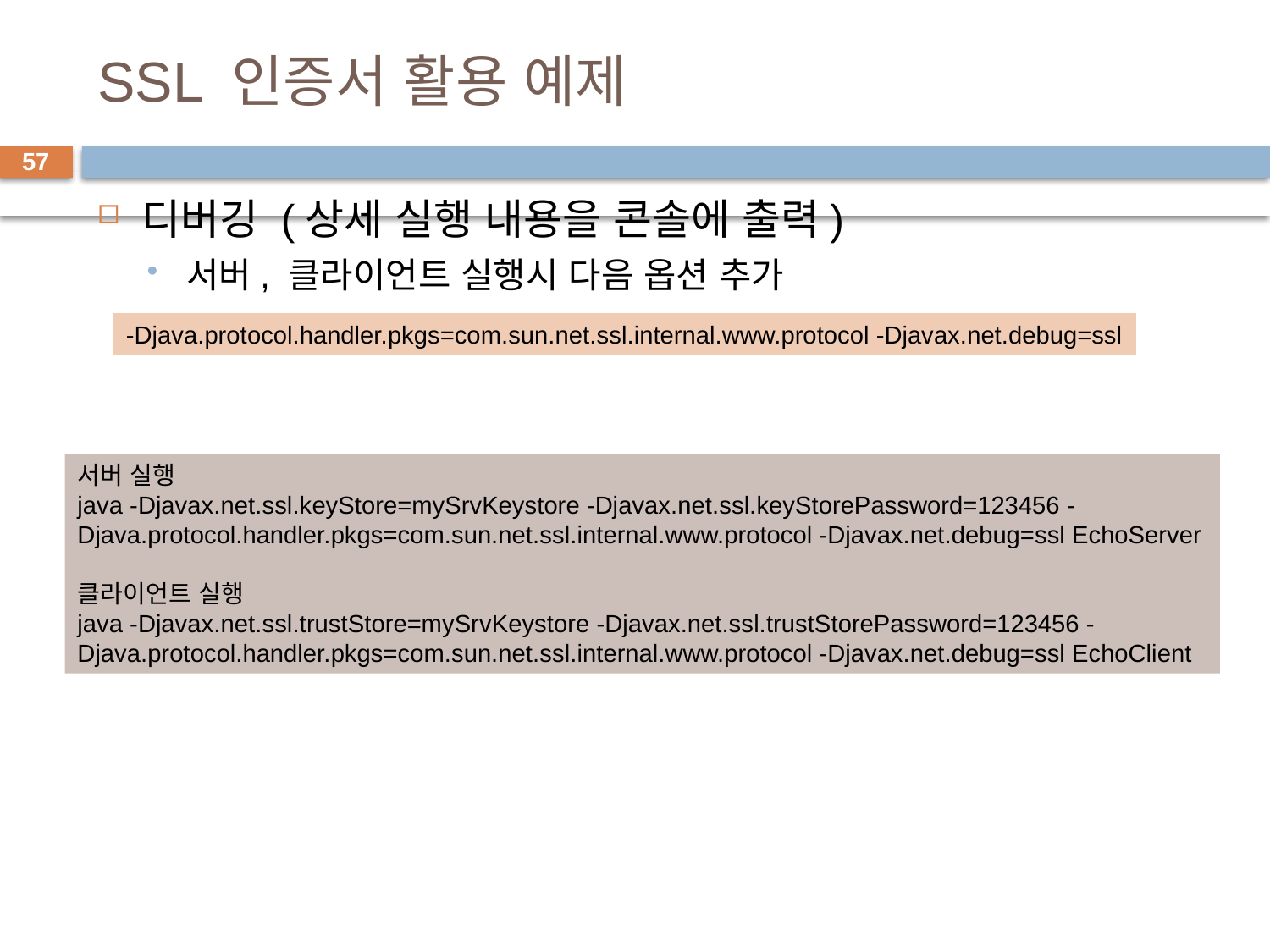

# SSL 인증서 활용 예제
57
디버깅 (상세 실행 내용을 콘솔에 출력)
서버, 클라이언트 실행시 다음 옵션 추가
-Djava.protocol.handler.pkgs=com.sun.net.ssl.internal.www.protocol -Djavax.net.debug=ssl
서버 실행
java -Djavax.net.ssl.keyStore=mySrvKeystore -Djavax.net.ssl.keyStorePassword=123456 -Djava.protocol.handler.pkgs=com.sun.net.ssl.internal.www.protocol -Djavax.net.debug=ssl EchoServer

클라이언트 실행
java -Djavax.net.ssl.trustStore=mySrvKeystore -Djavax.net.ssl.trustStorePassword=123456 -Djava.protocol.handler.pkgs=com.sun.net.ssl.internal.www.protocol -Djavax.net.debug=ssl EchoClient